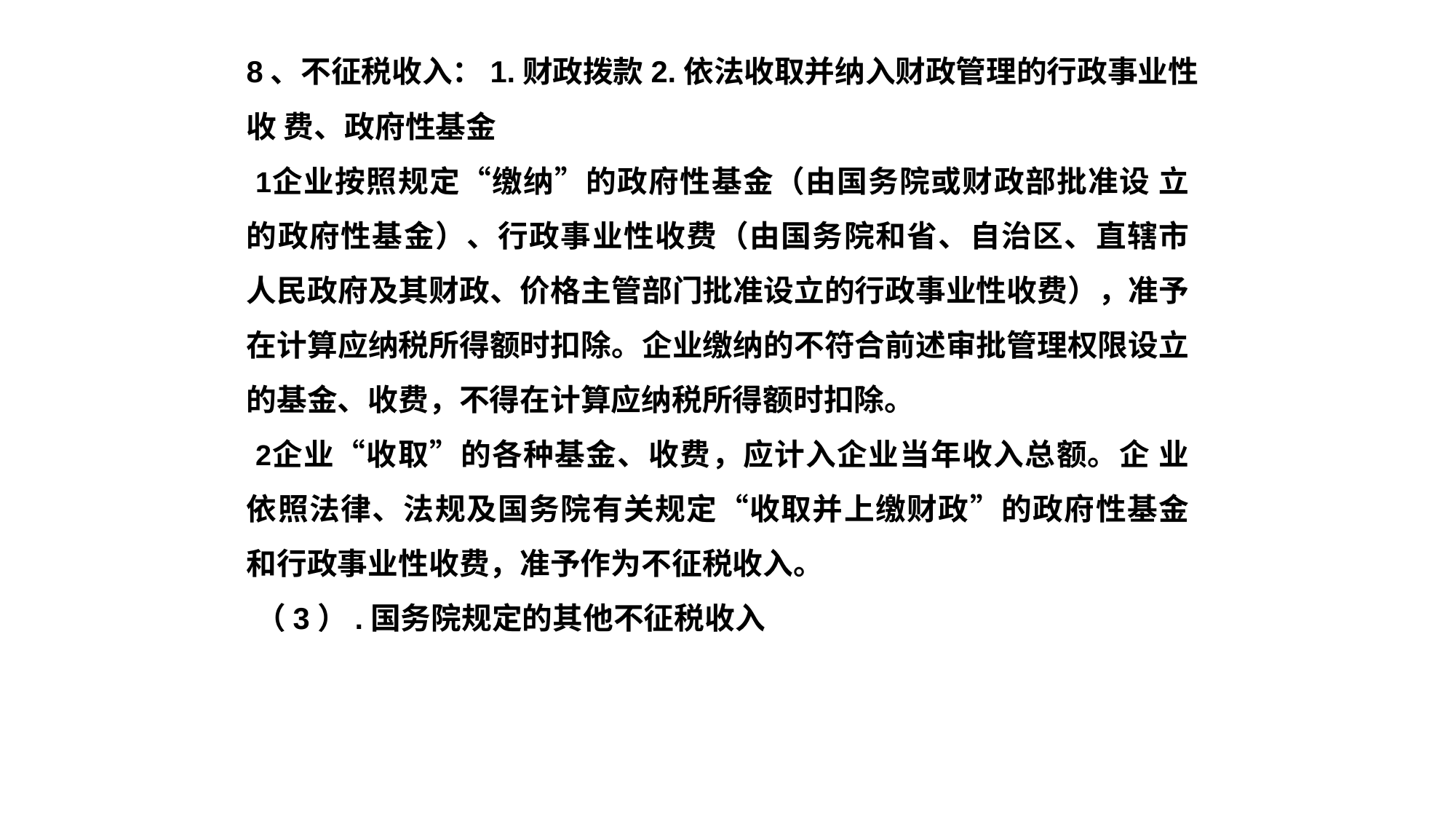

8、不征税收入：1.财政拨款2.依法收取并纳入财政管理的行政事业性收 费、政府性基金
企业按照规定“缴纳”的政府性基金（由国务院或财政部批准设 立的政府性基金）、行政事业性收费（由国务院和省、自治区、直辖市 人民政府及其财政、价格主管部门批准设立的行政事业性收费），准予 在计算应纳税所得额时扣除。企业缴纳的不符合前述审批管理权限设立 的基金、收费，不得在计算应纳税所得额时扣除。
企业“收取”的各种基金、收费，应计入企业当年收入总额。企 业依照法律、法规及国务院有关规定“收取并上缴财政”的政府性基金 和行政事业性收费，准予作为不征税收入。
（3）.国务院规定的其他不征税收入